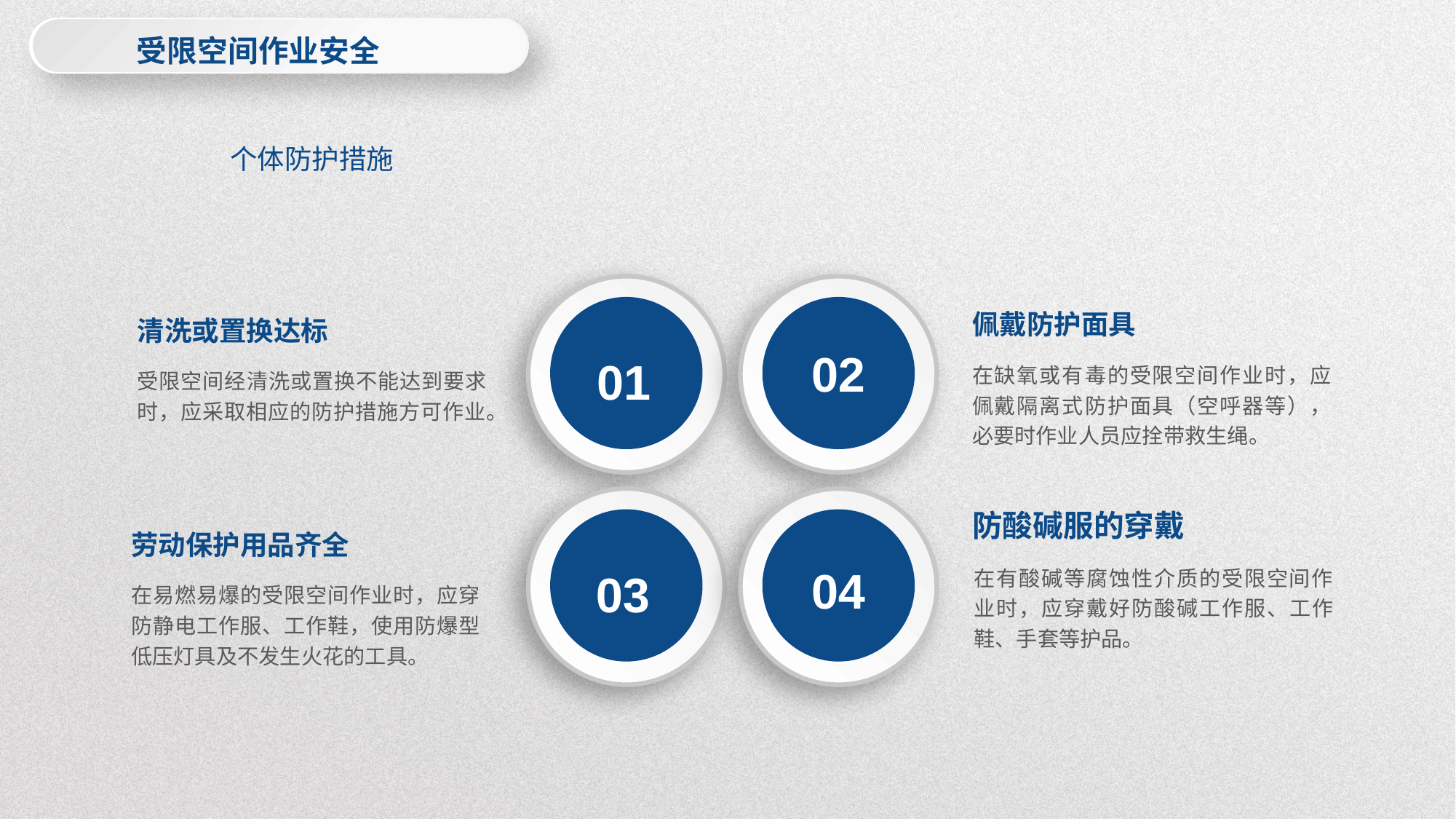

受限空间作业安全

个体防护措施

佩戴防护面具
清洗或置换达标
受限空间经清洗或置换不能达到要求时，应采取相应的防护措施方可作业。
02
01
在缺氧或有毒的受限空间作业时，应佩戴隔离式防护面具（空呼器等），必要时作业人员应拴带救生绳。

防酸碱服的穿戴

劳动保护用品齐全
在有酸碱等腐蚀性介质的受限空间作业时，应穿戴好防酸碱工作服、工作鞋、手套等护品。
04
03
在易燃易爆的受限空间作业时，应穿防静电工作服、工作鞋，使用防爆型低压灯具及不发生火花的工具。